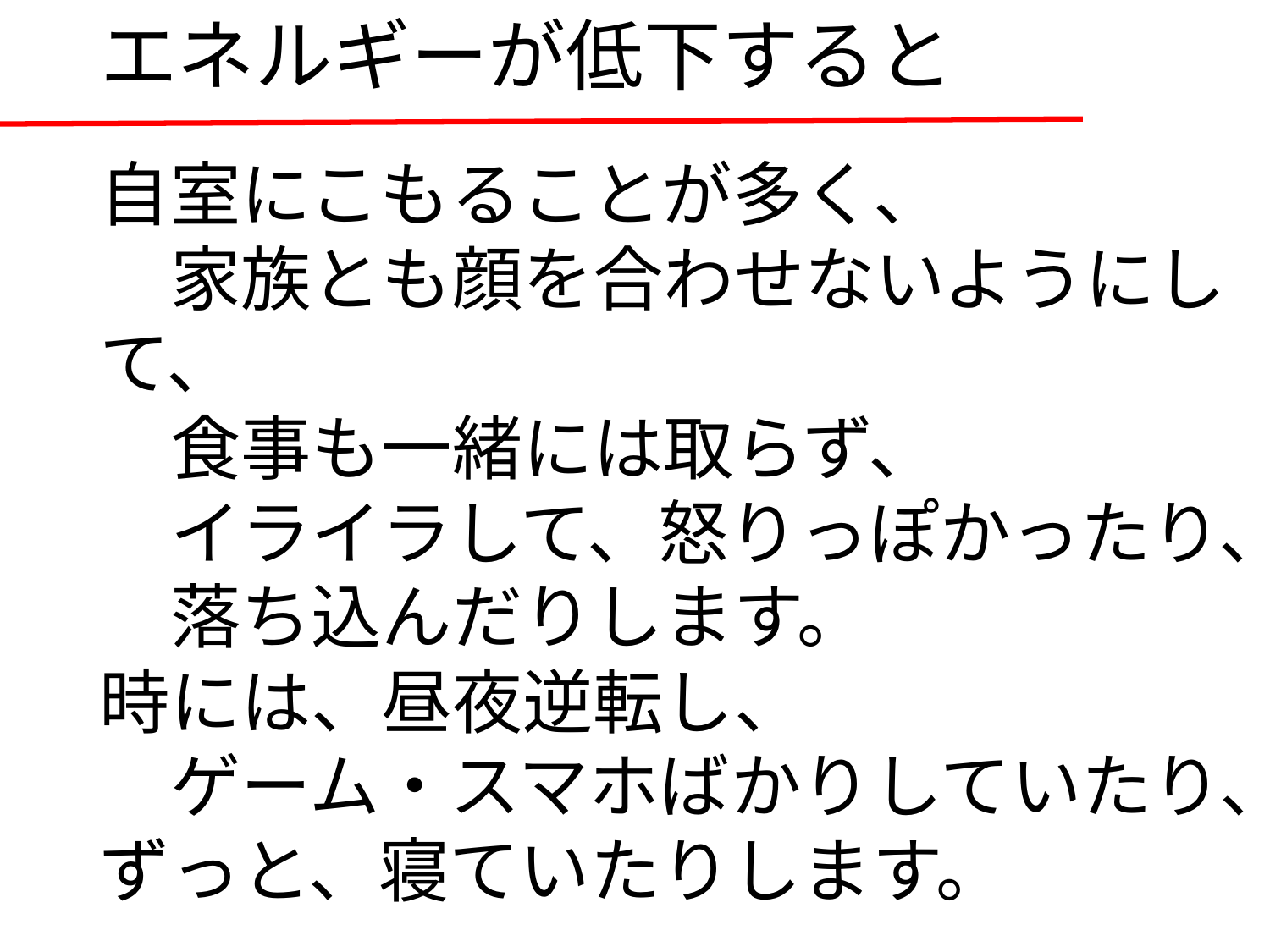

# エネルギーが低下すると
自室にこもることが多く、
　家族とも顔を合わせないようにして、
　食事も一緒には取らず、
　イライラして、怒りっぽかったり、
　落ち込んだりします。
時には、昼夜逆転し、
　ゲーム・スマホばかりしていたり、
ずっと、寝ていたりします。